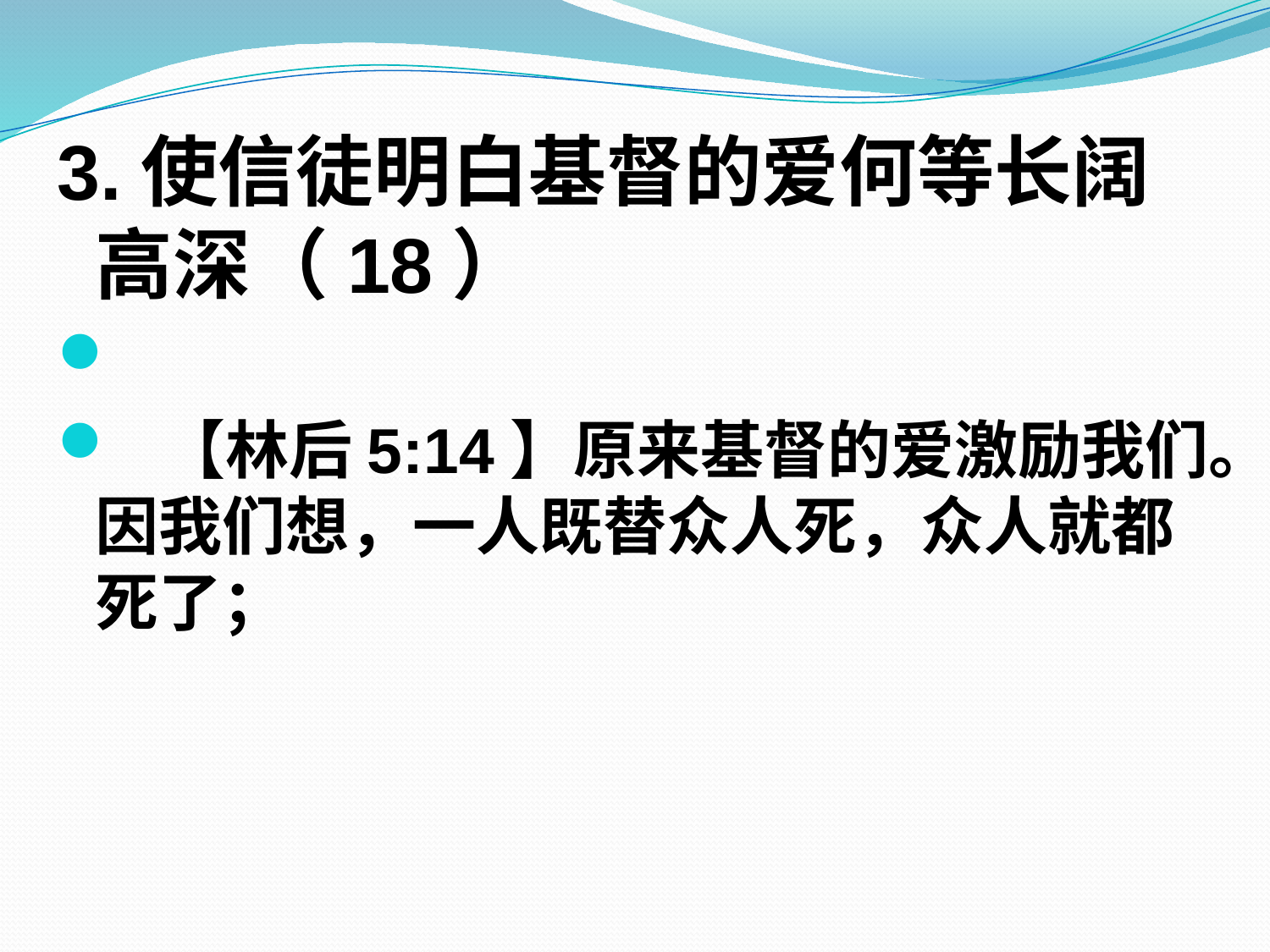

3.使信徒明白基督的爱何等长阔高深（18）

  【林后5:14】原来基督的爱激励我们。因我们想，一人既替众人死，众人就都死了；